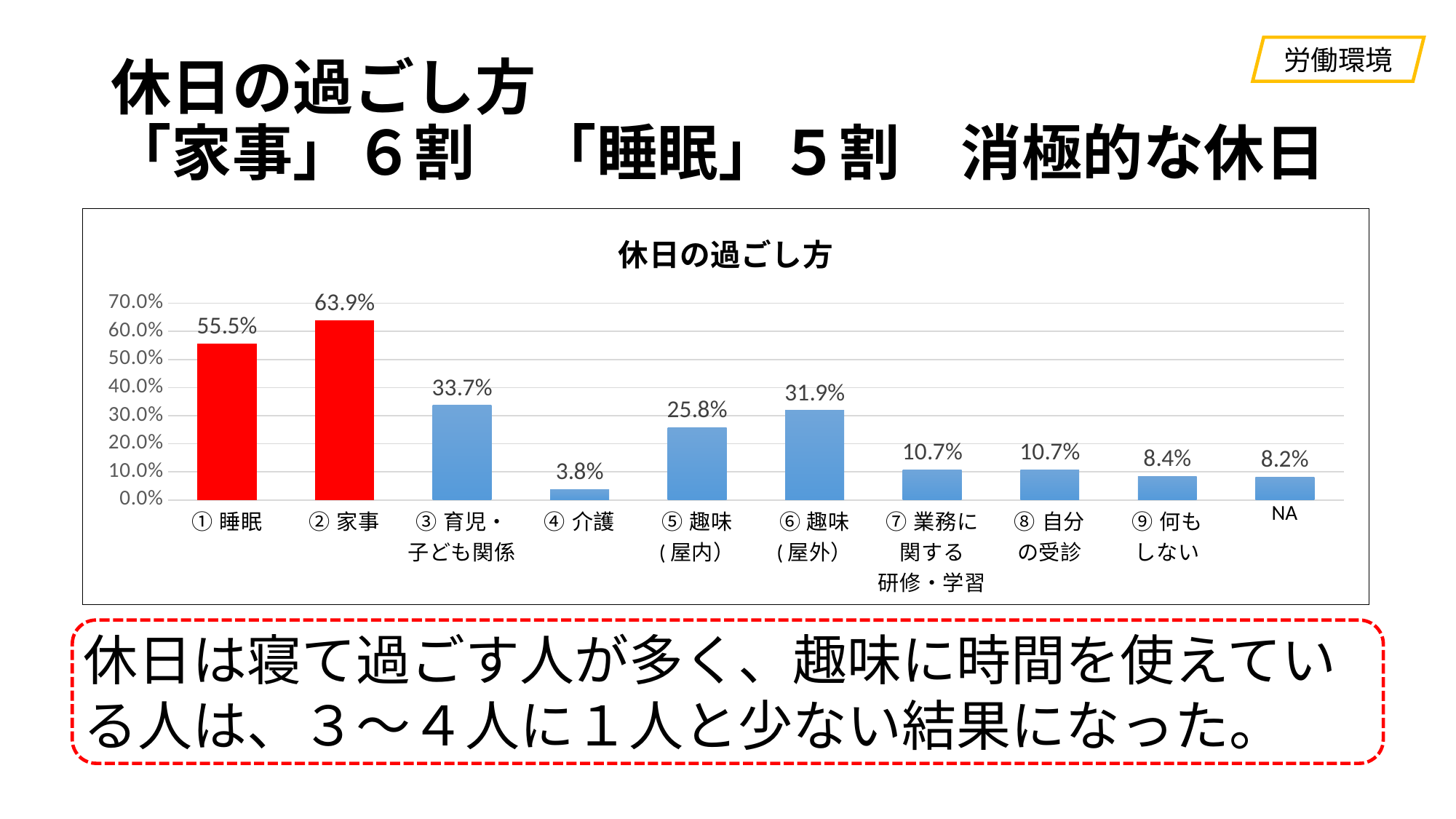

労働環境
# 休日の過ごし方　 「家事」６割　「睡眠」５割　消極的な休日

### Chart: 休日の過ごし方

| Category |  |
|---|---|
| ①睡眠 | 0.5547572001676546 |
| ②家事 | 0.6390036524758996 |
| ③育児・
子ども関係 | 0.3365367343272858 |
| ④介護 | 0.03775223040536495 |
| ⑤趣味
(屋内） | 0.25800850248488116 |
| ⑥趣味
(屋外） | 0.318573738099515 |
| ⑦業務に
関する
研修・学習 | 0.10673013592000478 |
| ⑧自分
の受診 | 0.10684988922818993 |
| ⑨何も
しない | 0.08391713071073588 |
| NA | 0.08161187952817196 |
休日は寝て過ごす人が多く、趣味に時間を使えている人は、３～４人に１人と少ない結果になった。